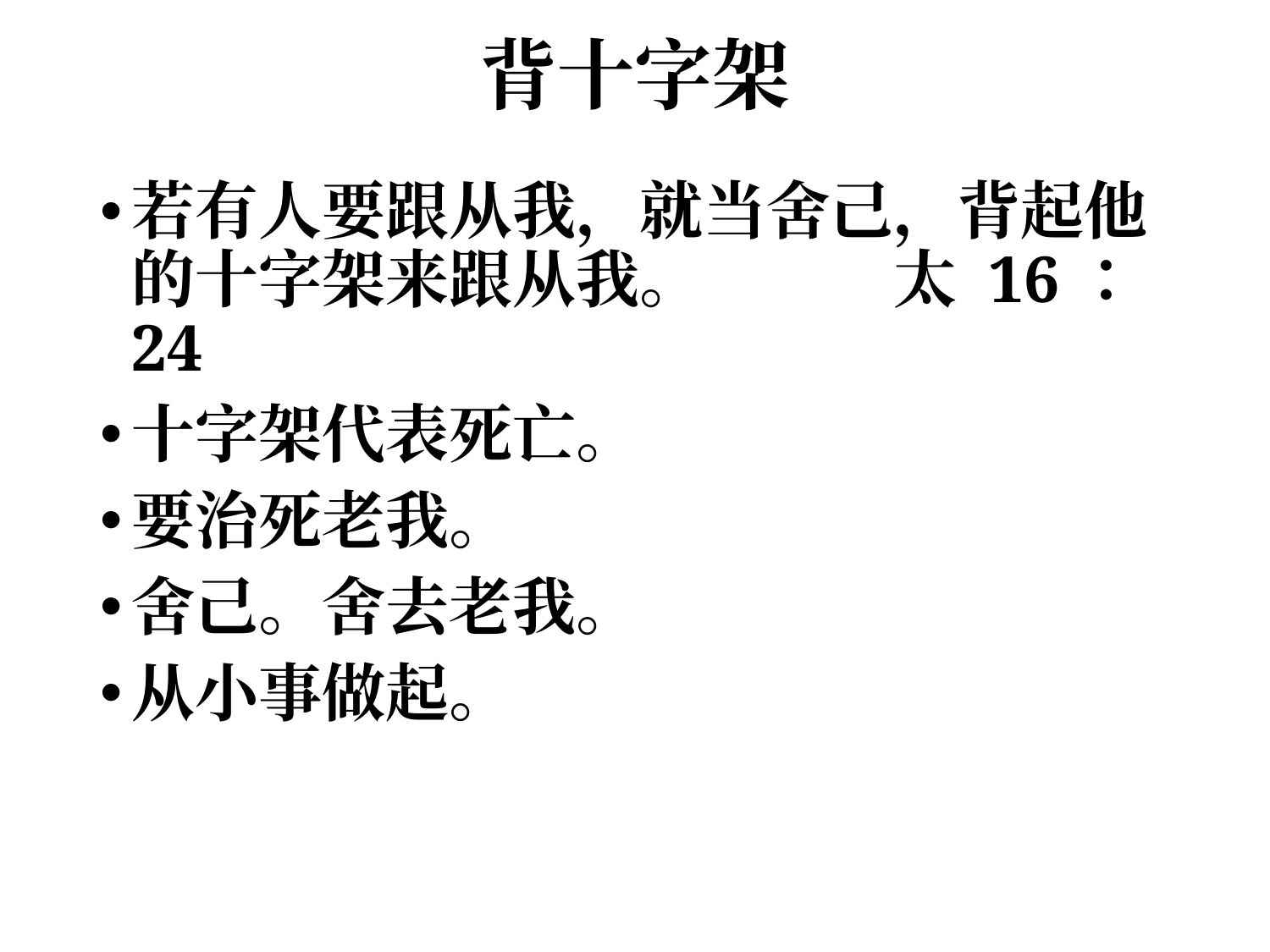

# 背十字架
若有人要跟从我，就当舍己，背起他的十字架来跟从我。		太 16：24
十字架代表死亡。
要治死老我。
舍己。舍去老我。
从小事做起。